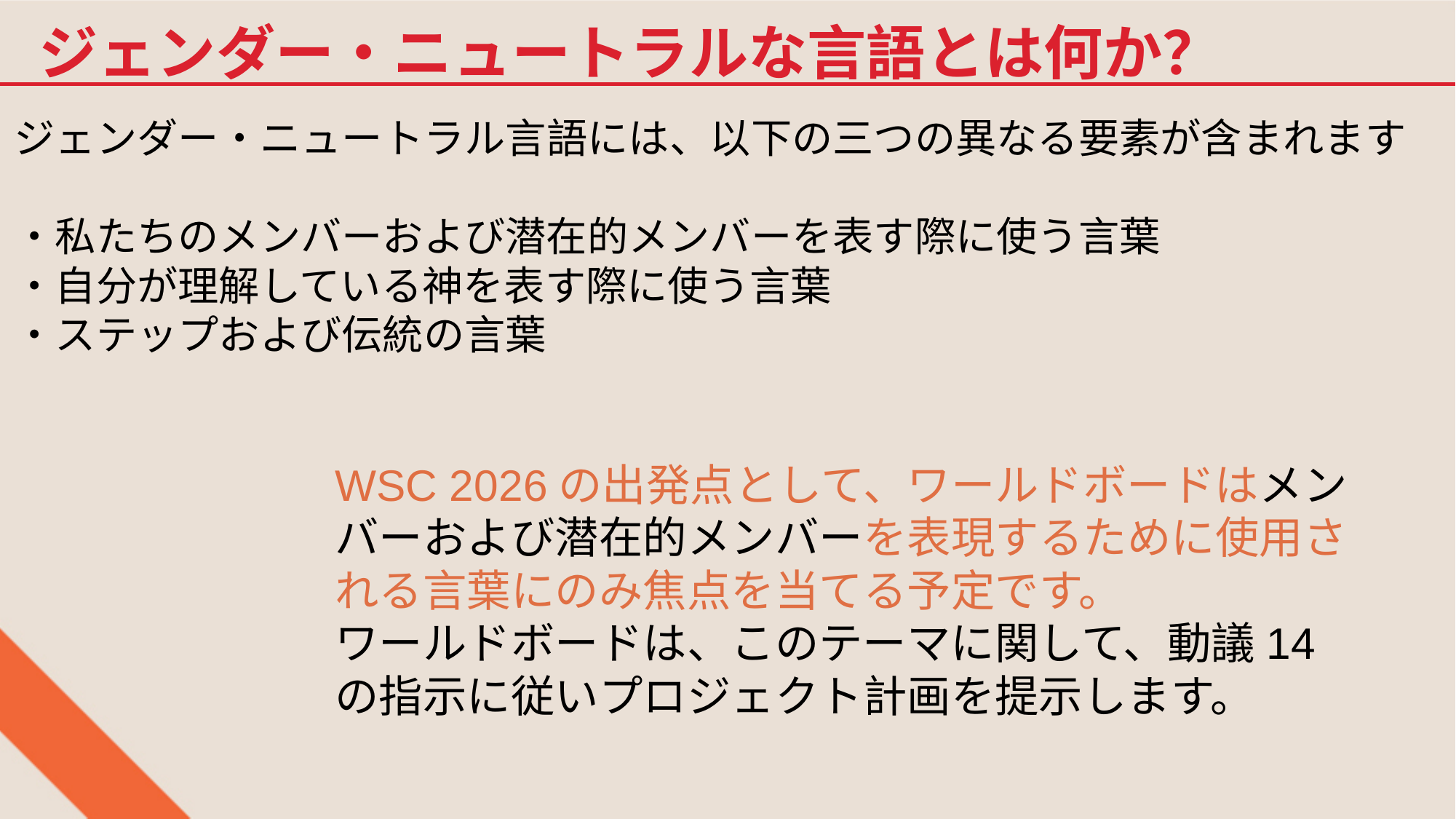

ジェンダー・ニュートラルな言語とは何か？

ジェンダー・ニュートラル言語には、以下の三つの異なる要素が含まれます

・私たちのメンバーおよび潜在的メンバーを表す際に使う言葉
・自分が理解している神を表す際に使う言葉
・ステップおよび伝統の言葉
WSC 2026の出発点として、ワールドボードはメンバーおよび潜在的メンバーを表現するために使用される言葉にのみ焦点を当てる予定です。
ワールドボードは、このテーマに関して、動議14の指示に従いプロジェクト計画を提示します。